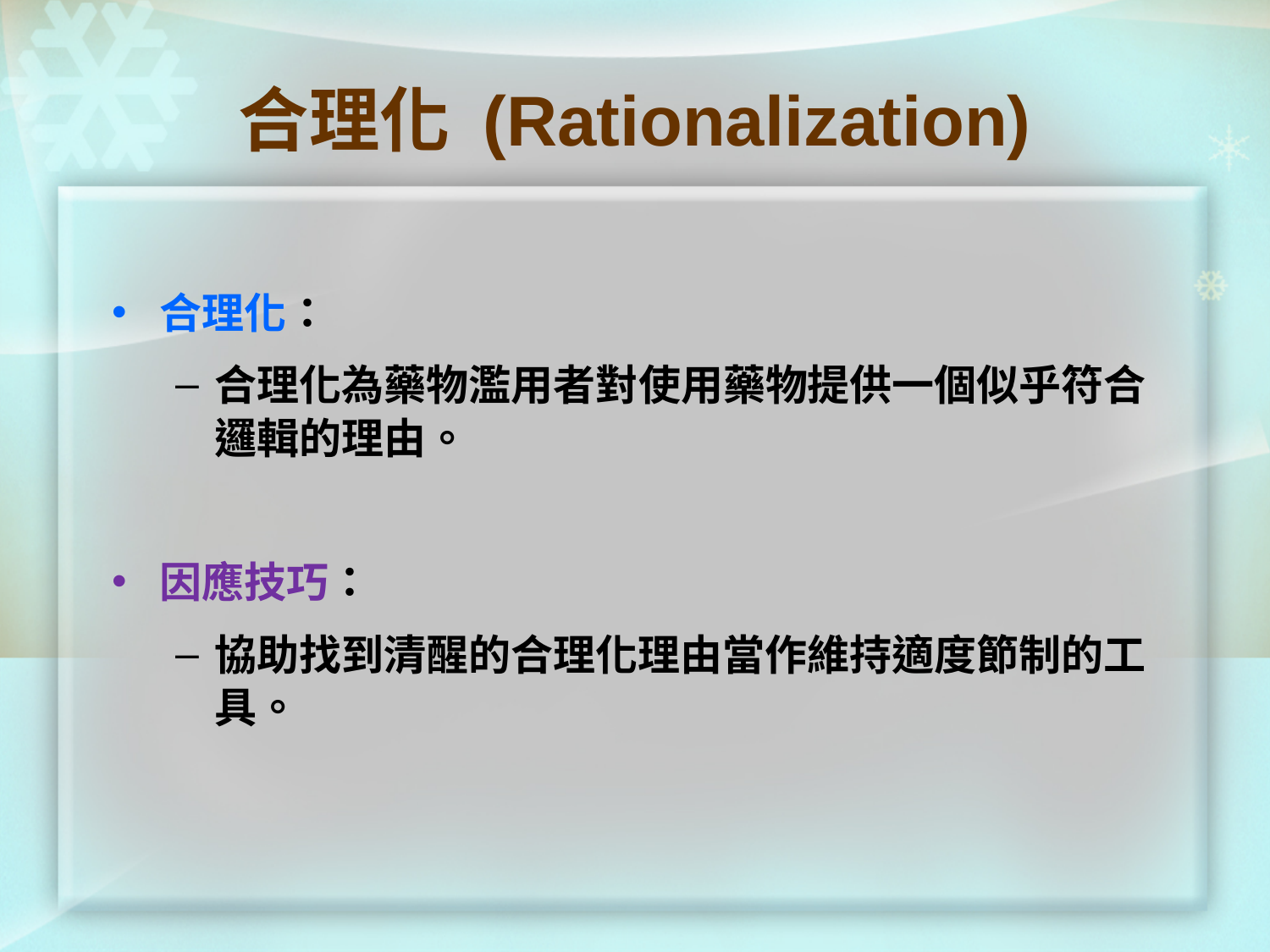

# 合理化 (Rationalization)
合理化：
合理化為藥物濫用者對使用藥物提供一個似乎符合邏輯的理由。

因應技巧：
協助找到清醒的合理化理由當作維持適度節制的工具。